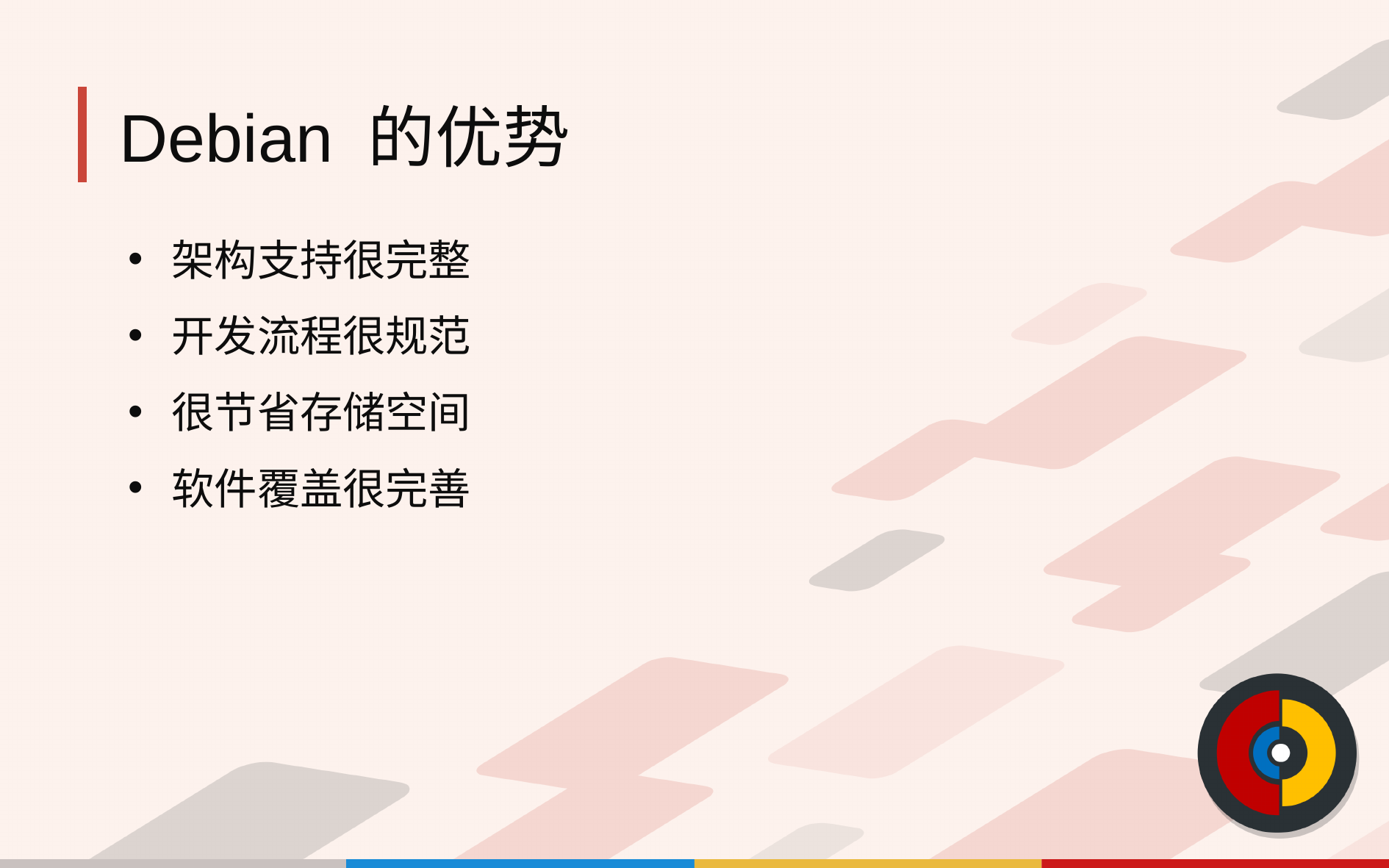

# Debian 的优势
架构支持很完整
开发流程很规范
很节省存储空间
软件覆盖很完善